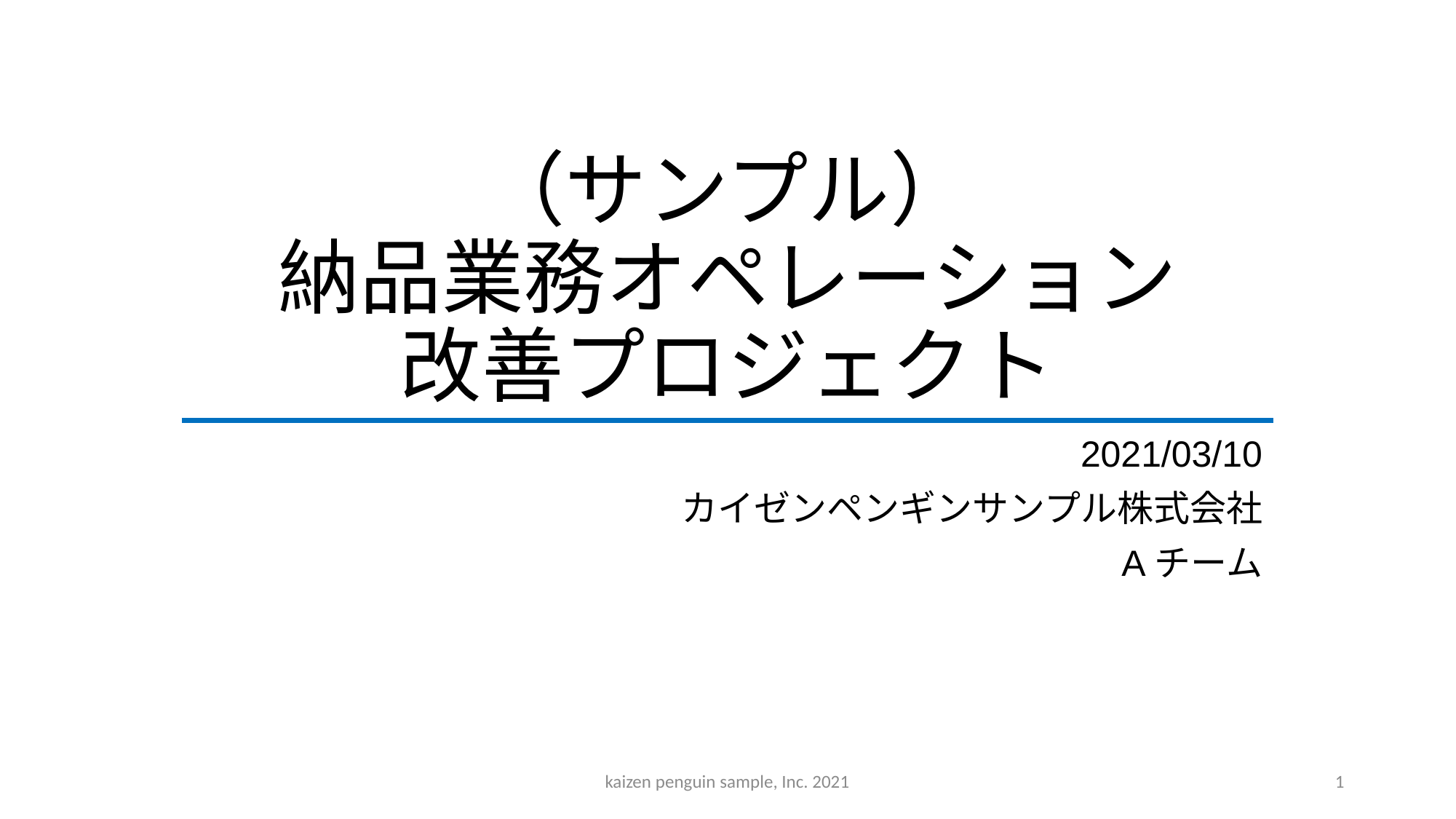

# （サンプル） 納品業務オペレーション 改善プロジェクト
2021/03/10
カイゼンペンギンサンプル株式会社
Aチーム
kaizen penguin sample, Inc. 2021
1